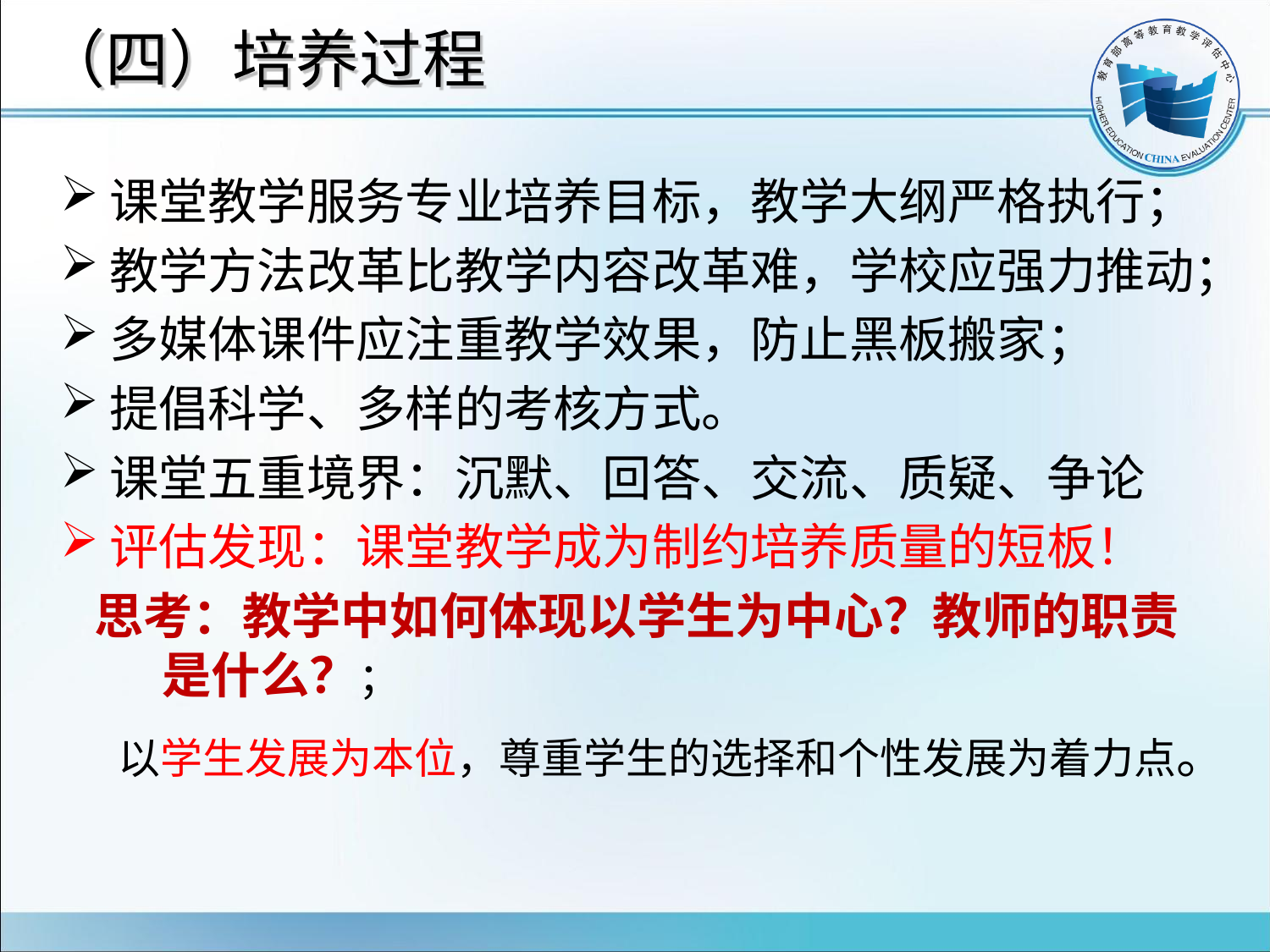

# （四）培养过程
课堂教学服务专业培养目标，教学大纲严格执行；
教学方法改革比教学内容改革难，学校应强力推动；
多媒体课件应注重教学效果，防止黑板搬家；
提倡科学、多样的考核方式。
课堂五重境界：沉默、回答、交流、质疑、争论
评估发现：课堂教学成为制约培养质量的短板！
  思考：教学中如何体现以学生为中心？教师的职责
        是什么？；
     以学生发展为本位，尊重学生的选择和个性发展为着力点。

40